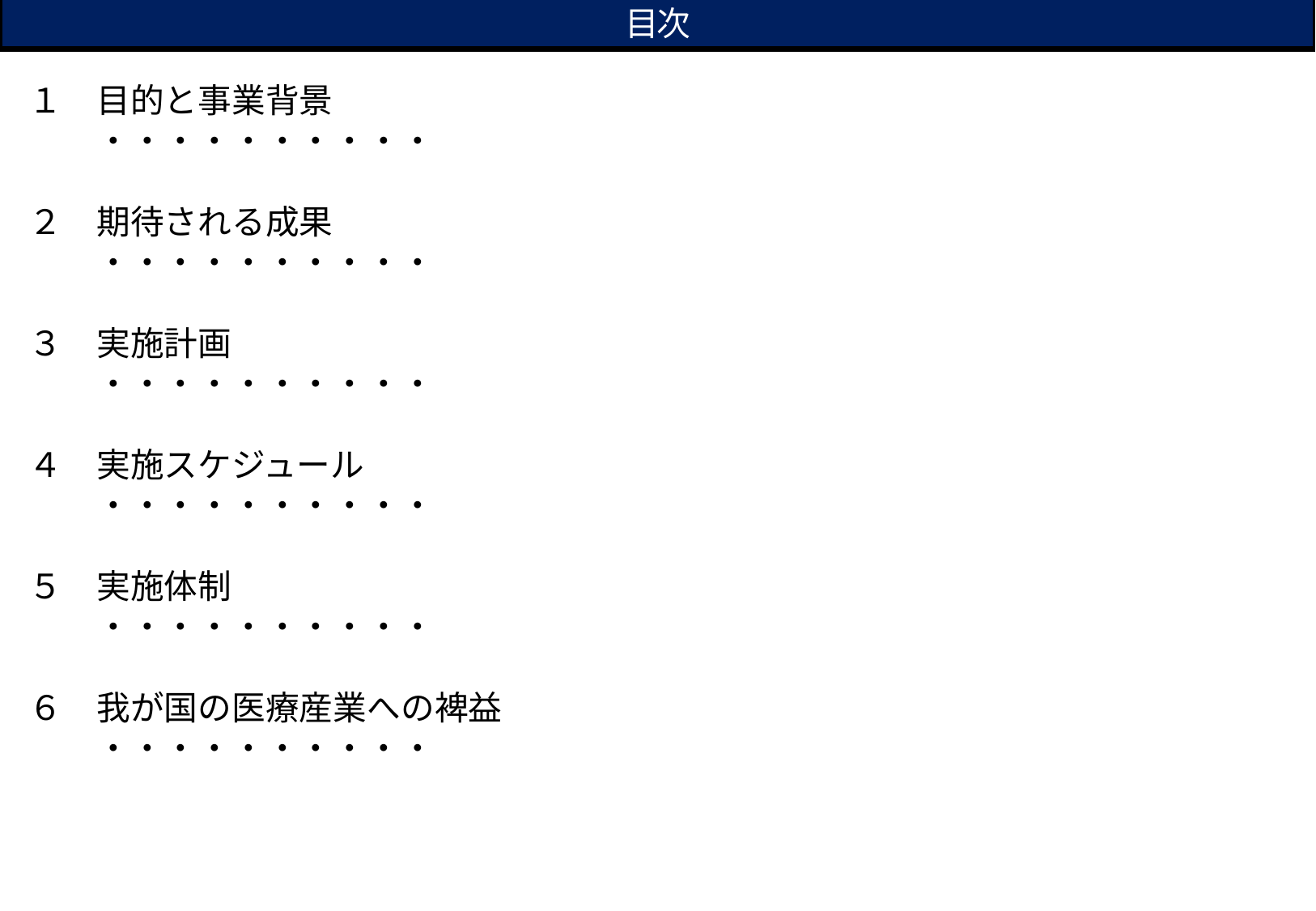

目次
１　目的と事業背景
　　・・・・・・・・・・

２　期待される成果
　　・・・・・・・・・・

３　実施計画
　　・・・・・・・・・・

４　実施スケジュール
　　・・・・・・・・・・

５　実施体制
　　・・・・・・・・・・

６　我が国の医療産業への裨益
　　・・・・・・・・・・